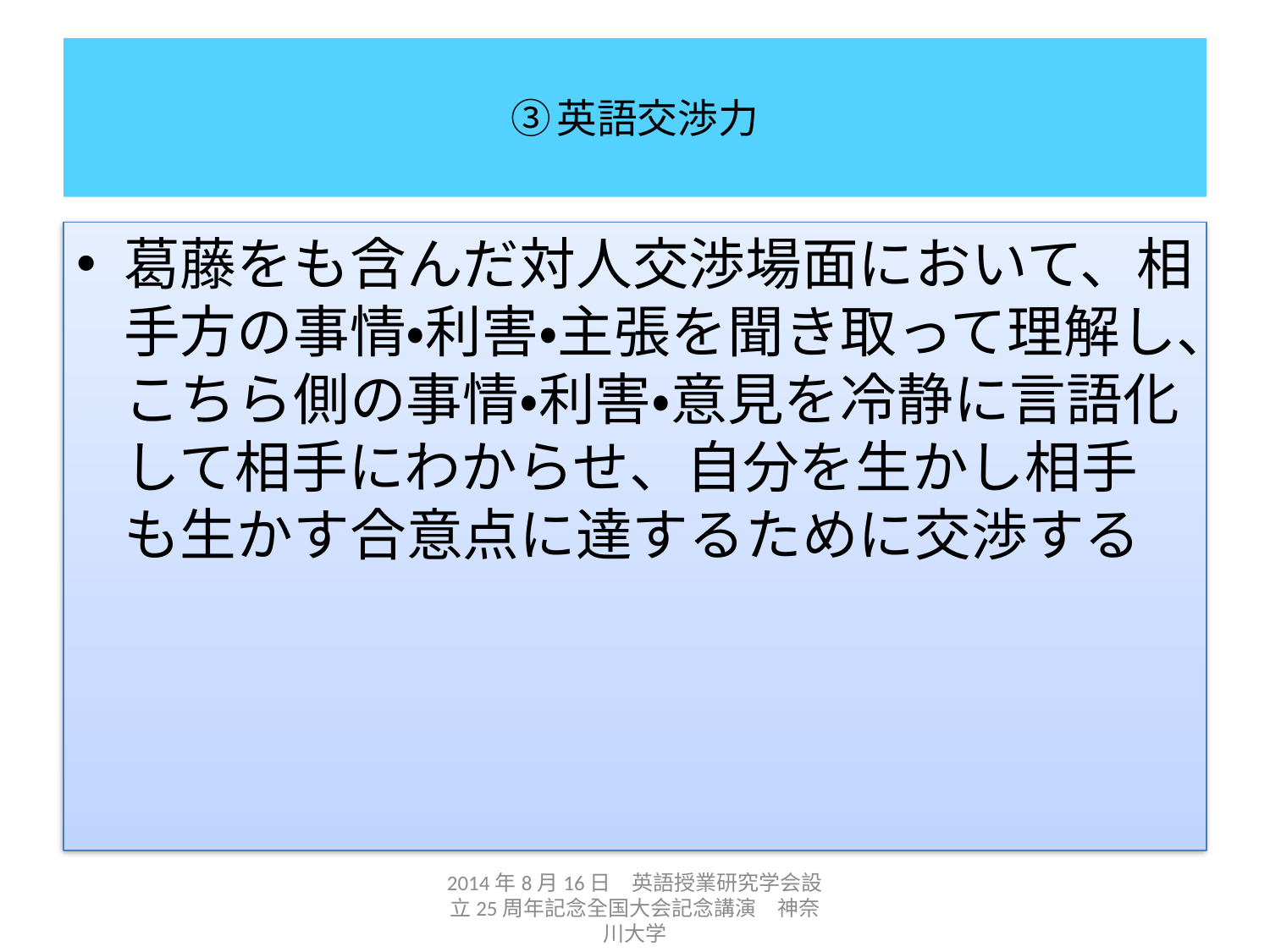

# ③英語交渉力
葛藤をも含んだ対人交渉場面において、相手方の事情・利害・主張を聞き取って理解し、こちら側の事情・利害・意見を冷静に言語化して相手にわからせ、自分を生かし相手も生かす合意点に達するために交渉する
2014年8月16日　英語授業研究学会設立25周年記念全国大会記念講演　神奈川大学